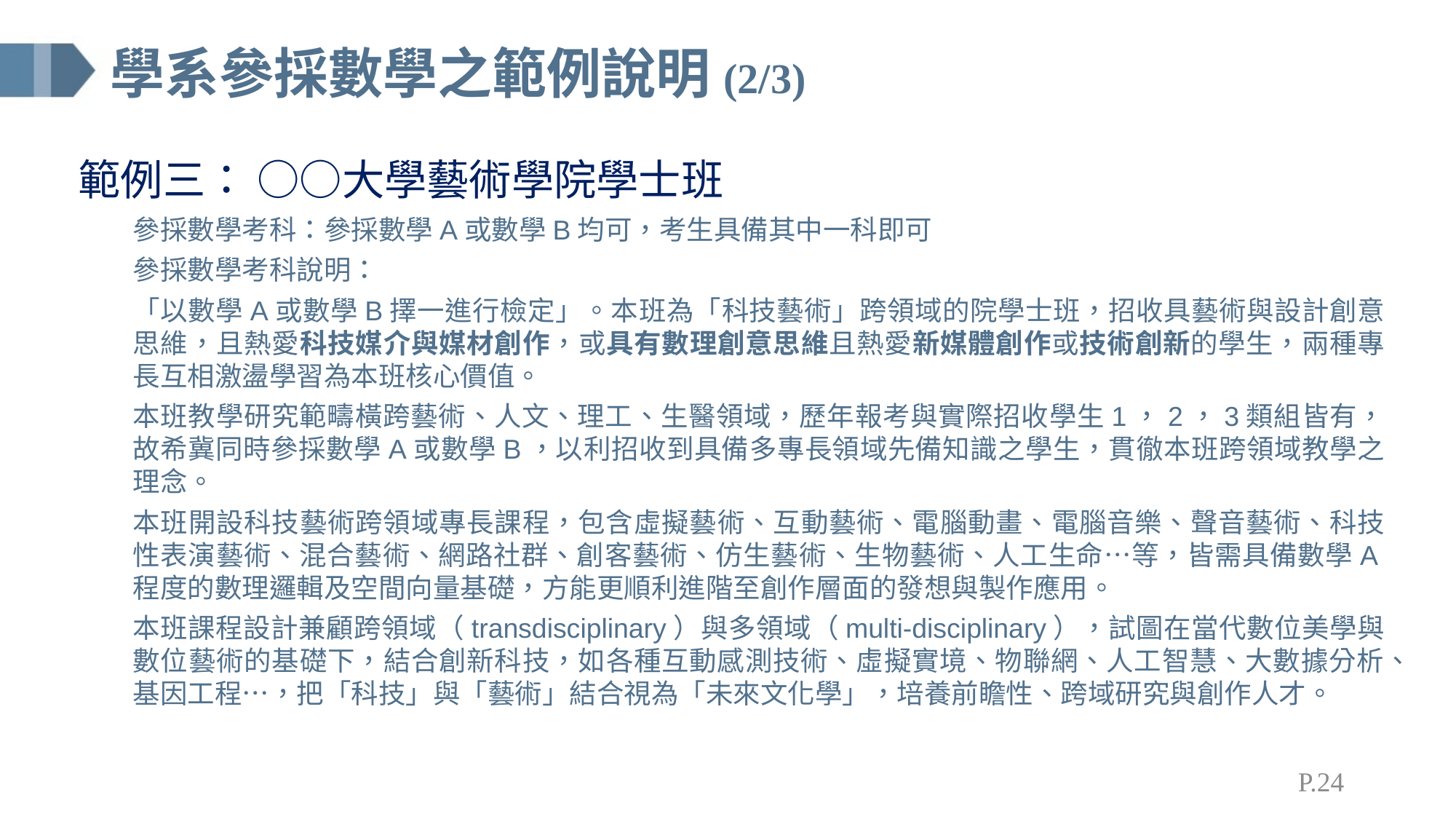

# 學系參採數學之範例說明(2/3)
範例三： ○○大學藝術學院學士班
參採數學考科：參採數學A或數學B均可，考生具備其中一科即可
參採數學考科說明：
「以數學A或數學B擇一進行檢定」。本班為「科技藝術」跨領域的院學士班，招收具藝術與設計創意思維，且熱愛科技媒介與媒材創作，或具有數理創意思維且熱愛新媒體創作或技術創新的學生，兩種專長互相激盪學習為本班核心價值。
本班教學研究範疇橫跨藝術、人文、理工、生醫領域，歷年報考與實際招收學生1，2，3類組皆有，故希冀同時參採數學A或數學B，以利招收到具備多專長領域先備知識之學生，貫徹本班跨領域教學之理念。
本班開設科技藝術跨領域專長課程，包含虛擬藝術、互動藝術、電腦動畫、電腦音樂、聲音藝術、科技性表演藝術、混合藝術、網路社群、創客藝術、仿生藝術、生物藝術、人工生命…等，皆需具備數學A程度的數理邏輯及空間向量基礎，方能更順利進階至創作層面的發想與製作應用。
本班課程設計兼顧跨領域（transdisciplinary）與多領域（multi-disciplinary），試圖在當代數位美學與數位藝術的基礎下，結合創新科技，如各種互動感測技術、虛擬實境、物聯網、人工智慧、大數據分析、基因工程…，把「科技」與「藝術」結合視為「未來文化學」，培養前瞻性、跨域研究與創作人才。
P.24